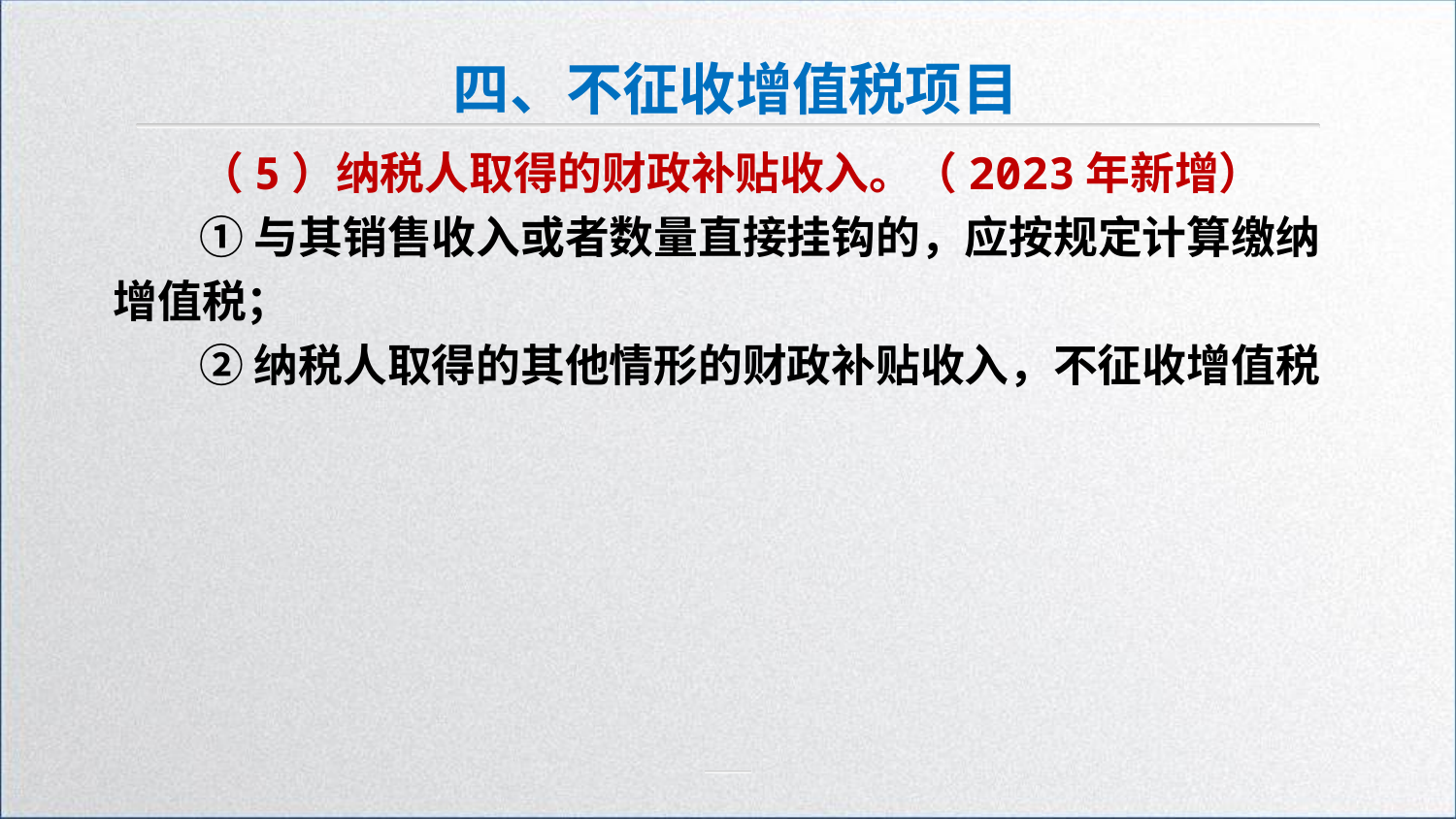

四、不征收增值税项目
（5）纳税人取得的财政补贴收入。（2023年新增）
①与其销售收入或者数量直接挂钩的，应按规定计算缴纳增值税；
②纳税人取得的其他情形的财政补贴收入，不征收增值税